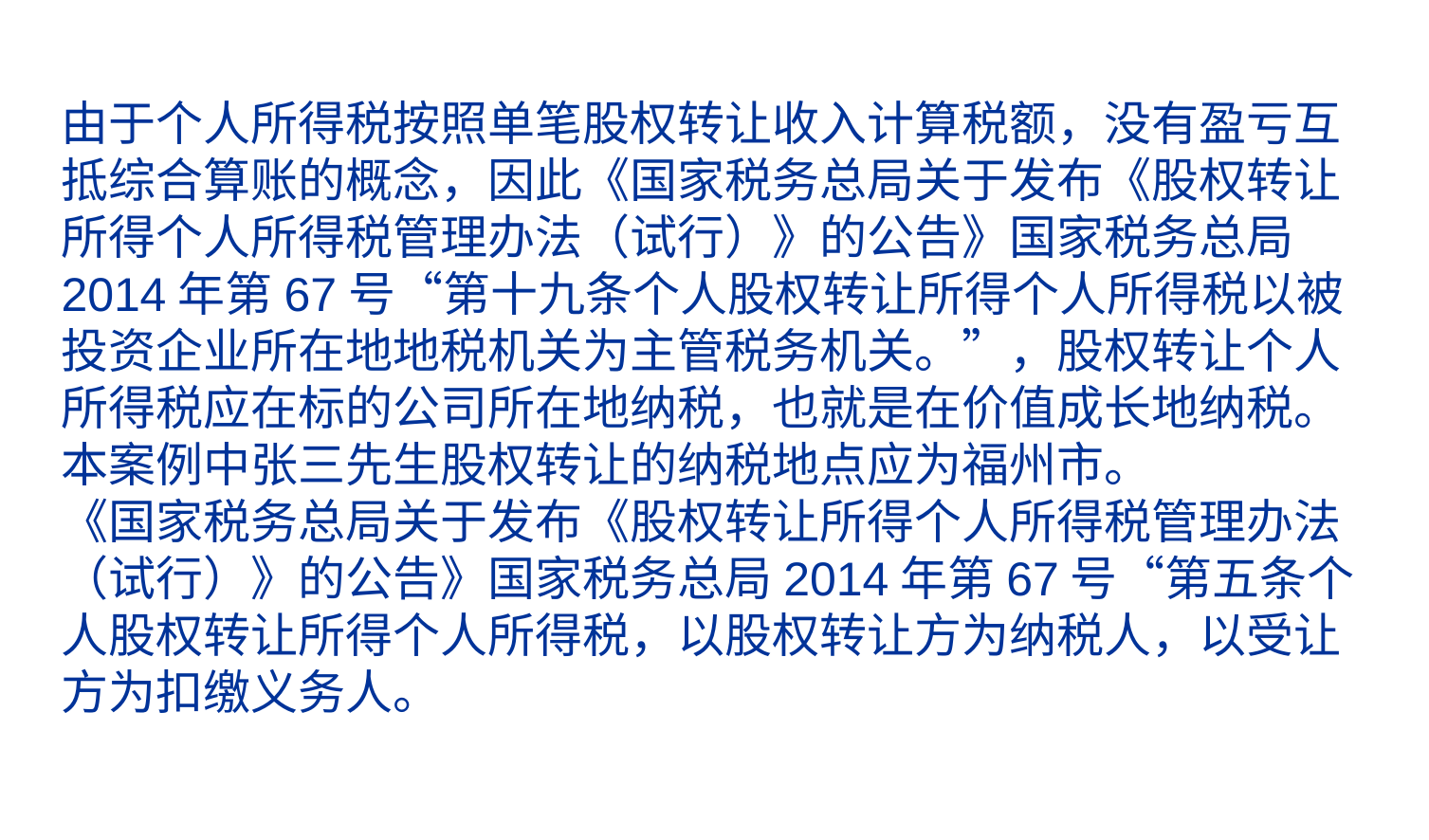

# 由于个人所得税按照单笔股权转让收入计算税额，没有盈亏互抵综合算账的概念，因此《国家税务总局关于发布《股权转让所得个人所得税管理办法（试行）》的公告》国家税务总局2014年第67号“第十九条个人股权转让所得个人所得税以被投资企业所在地地税机关为主管税务机关。”，股权转让个人所得税应在标的公司所在地纳税，也就是在价值成长地纳税。本案例中张三先生股权转让的纳税地点应为福州市。 《国家税务总局关于发布《股权转让所得个人所得税管理办法（试行）》的公告》国家税务总局2014年第67号“第五条个人股权转让所得个人所得税，以股权转让方为纳税人，以受让方为扣缴义务人。